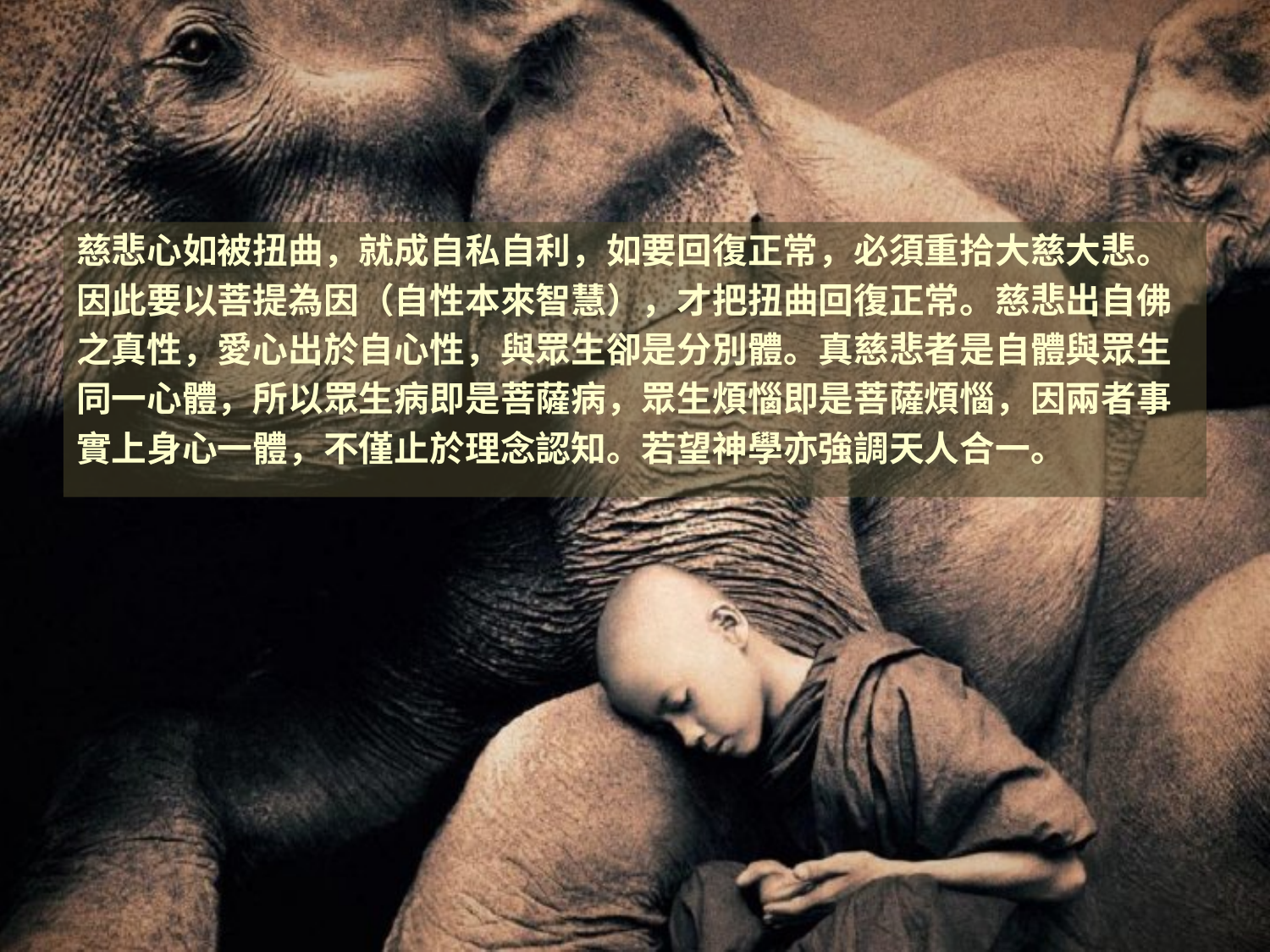

慈悲心如被扭曲，就成自私自利，如要回復正常，必須重拾大慈大悲。
因此要以菩提為因（自性本來智慧），才把扭曲回復正常。慈悲出自佛
之真性，愛心出於自心性，與眾生卻是分別體。真慈悲者是自體與眾生
同一心體，所以眾生病即是菩薩病，眾生煩惱即是菩薩煩惱，因兩者事
實上身心一體，不僅止於理念認知。若望神學亦強調天人合一。